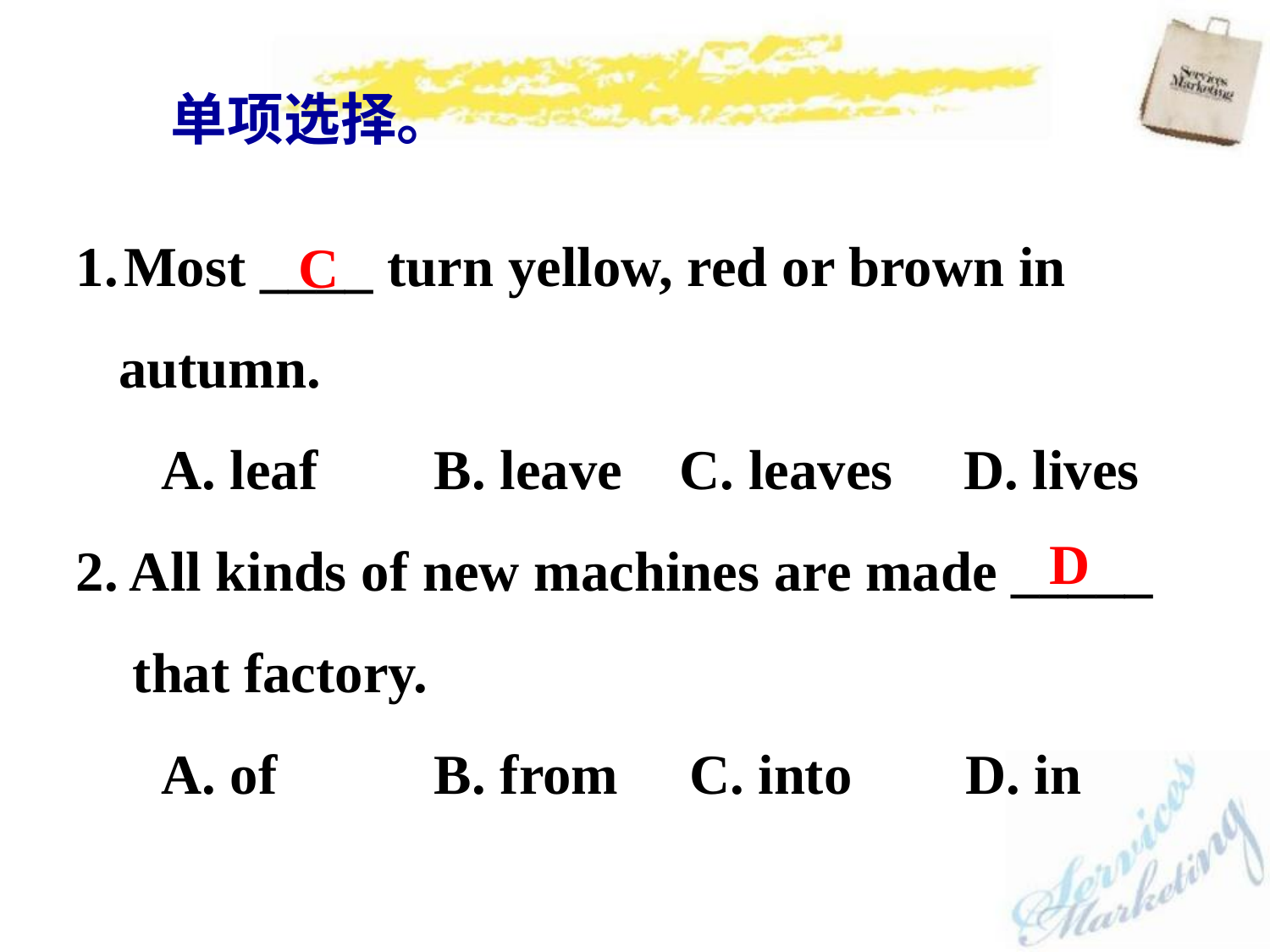

单项选择。
Most ____ turn yellow, red or brown in
   autumn.
      A. leaf	    B. leave    C. leaves     D. lives
2. All kinds of new machines are made _____
    that factory.
      A. of	    B. from     C. into        D. in
C
D